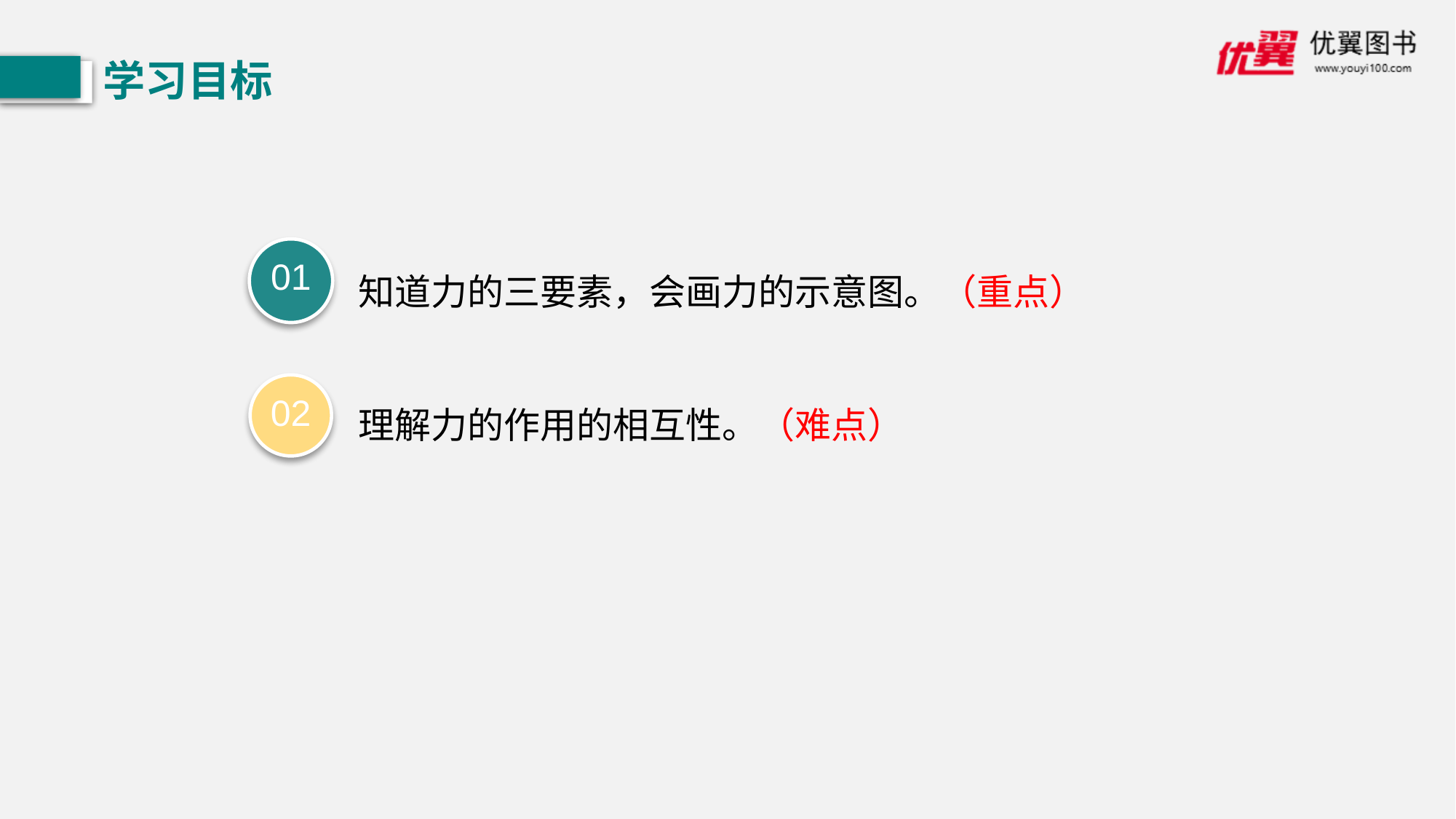

学习目标

01
知道力的三要素，会画力的示意图。（重点）

02
理解力的作用的相互性。（难点）